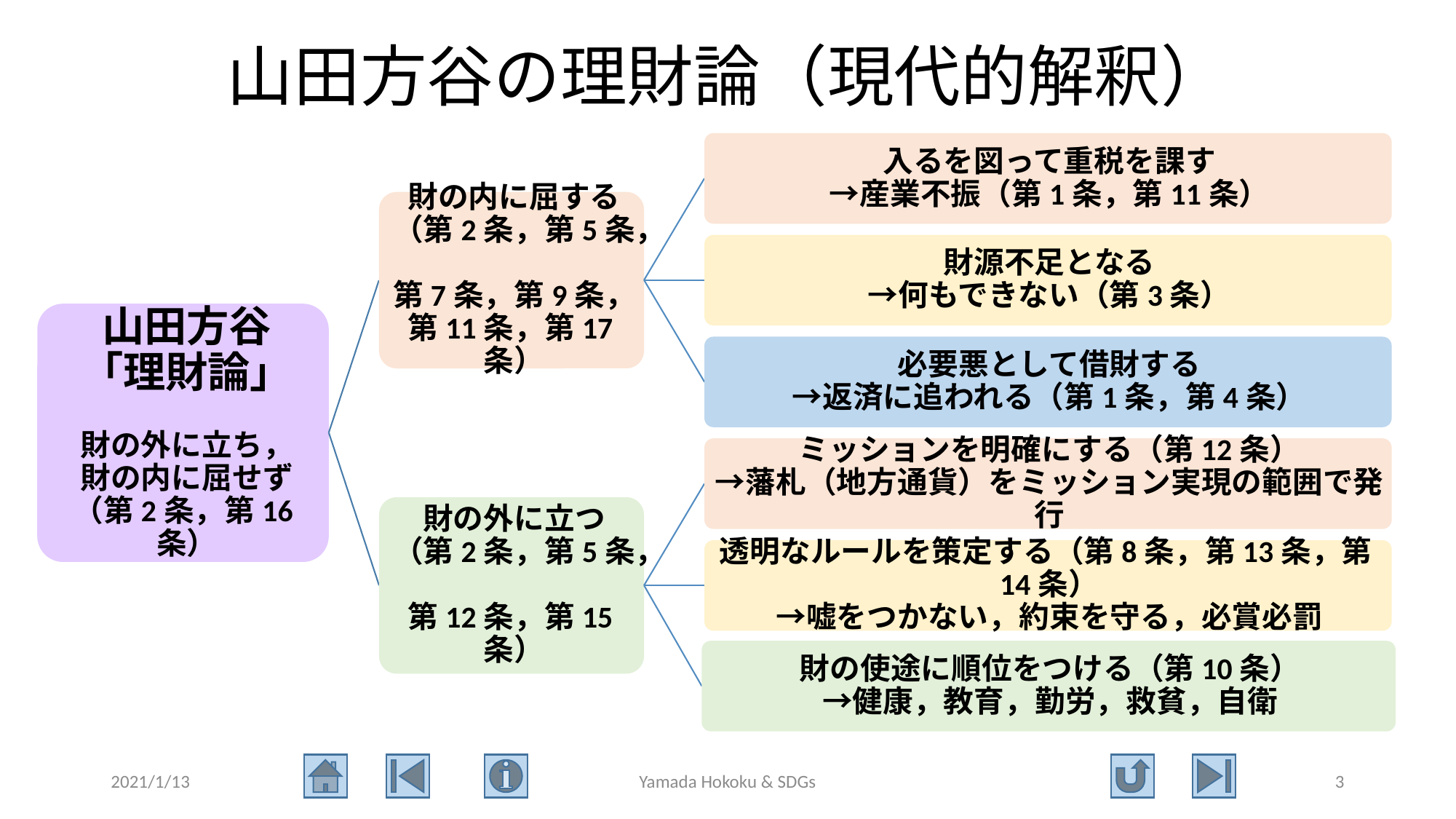

# 山田方谷の理財論（現代的解釈）
山田方谷
「理財論」
財の外に立ち，
財の内に屈せず
（第2条，第16条）

財の内に屈する
（第2条，第5条，
第7条，第9条，
第11条，第17条）

入るを図って重税を課す
→産業不振（第1条，第11条）

財源不足となる
→何もできない（第3条）

必要悪として借財する
→返済に追われる（第1条，第4条）

財の外に立つ
（第2条，第5条，
第12条，第15条）

ミッションを明確にする（第12条）
→藩札（地方通貨）をミッション実現の範囲で発行

透明なルールを策定する（第8条，第13条，第14条）
→嘘をつかない，約束を守る，必賞必罰

財の使途に順位をつける（第10条）
→健康，教育，勤労，救貧，自衛
2021/1/13
Yamada Hokoku & SDGs
3